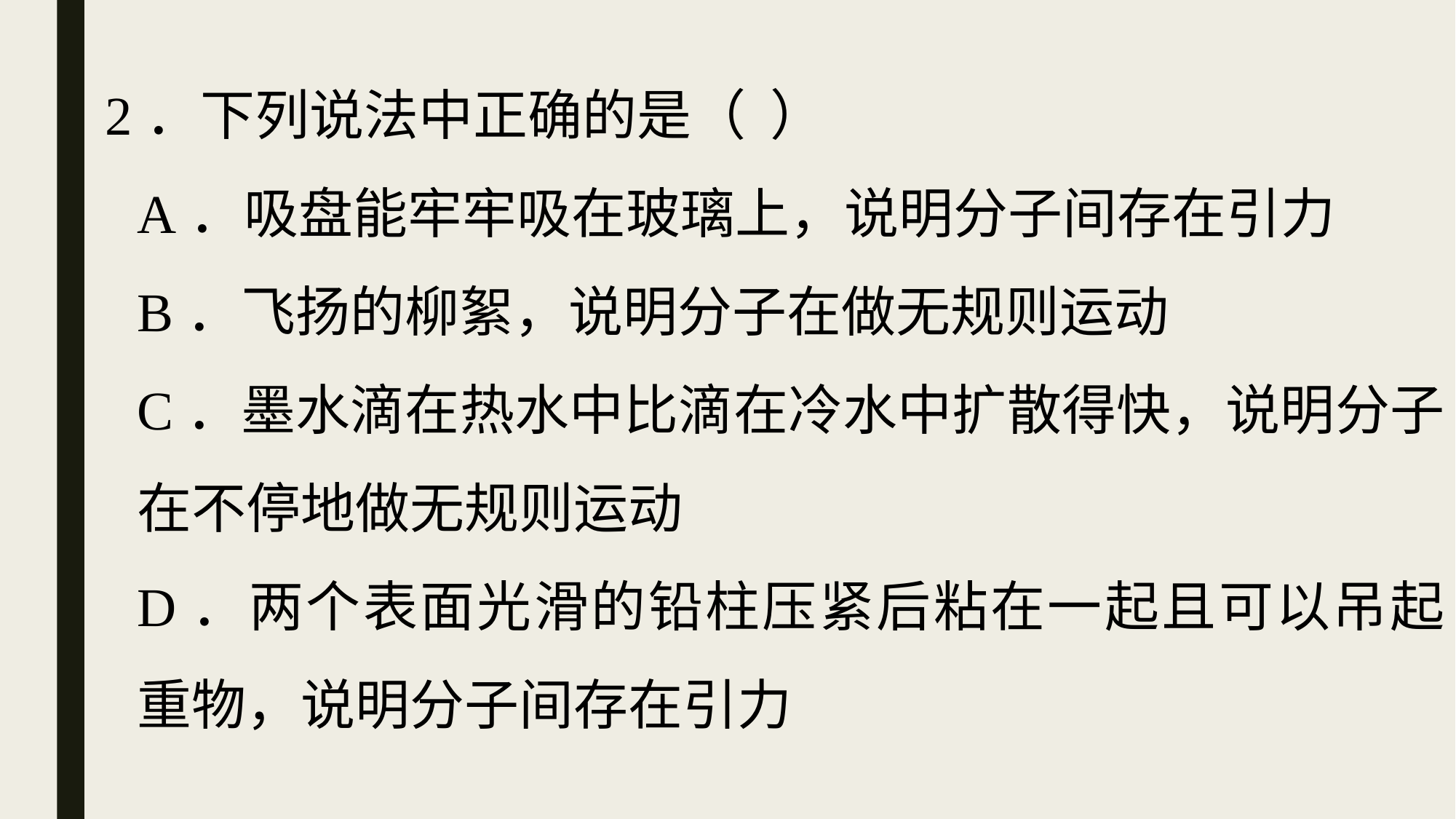

2．下列说法中正确的是（  ）
A．吸盘能牢牢吸在玻璃上，说明分子间存在引力
B．飞扬的柳絮，说明分子在做无规则运动
C．墨水滴在热水中比滴在冷水中扩散得快，说明分子在不停地做无规则运动
D．两个表面光滑的铅柱压紧后粘在一起且可以吊起重物，说明分子间存在引力